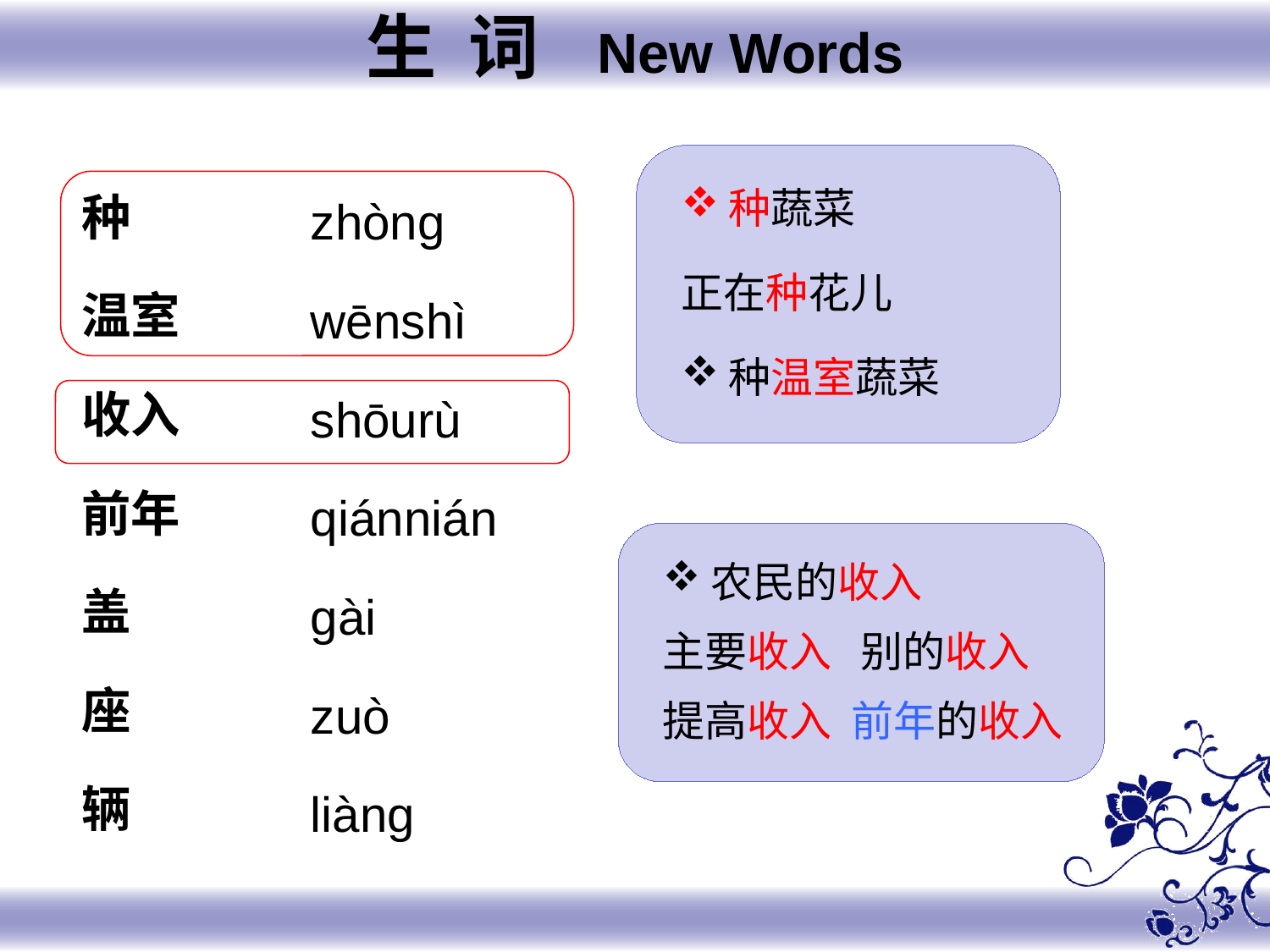

生  词   New Words

种蔬菜
正在种花儿
种温室蔬菜

种
温室
收入
前年
盖
座
辆
zhònɡ
wēnshì
shōurù
qiánnián
gài
zuò
liànɡ

农民的收入
主要收入   别的收入
提高收入  前年的收入